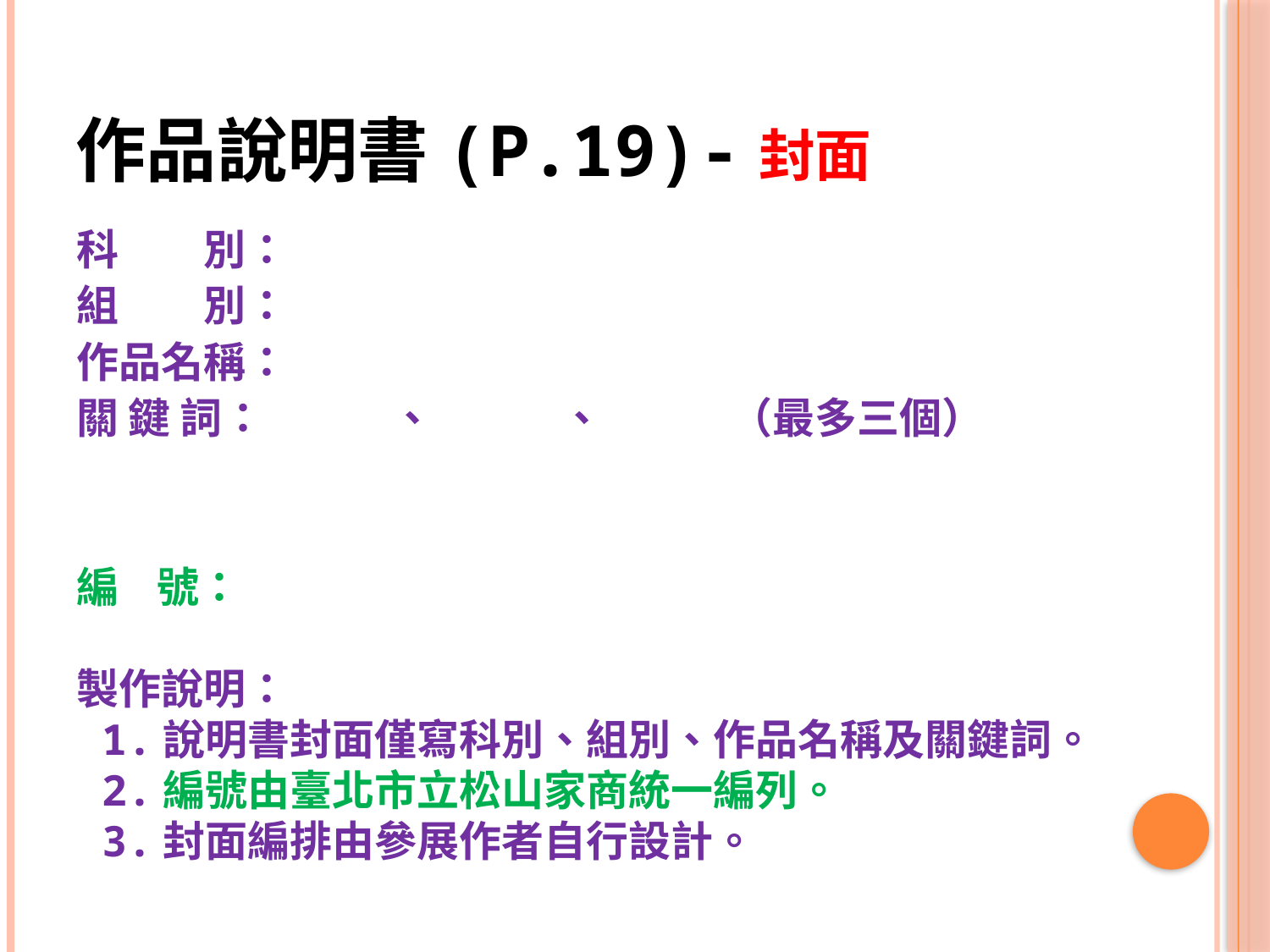

# 作品說明書(P.19)-封面
科　　別：
組　　別：
作品名稱：
關 鍵 詞：　　　、　　　、　　　（最多三個）

編    號：

製作說明：
 1.說明書封面僅寫科別、組別、作品名稱及關鍵詞。
 2.編號由臺北市立松山家商統一編列。
 3.封面編排由參展作者自行設計。